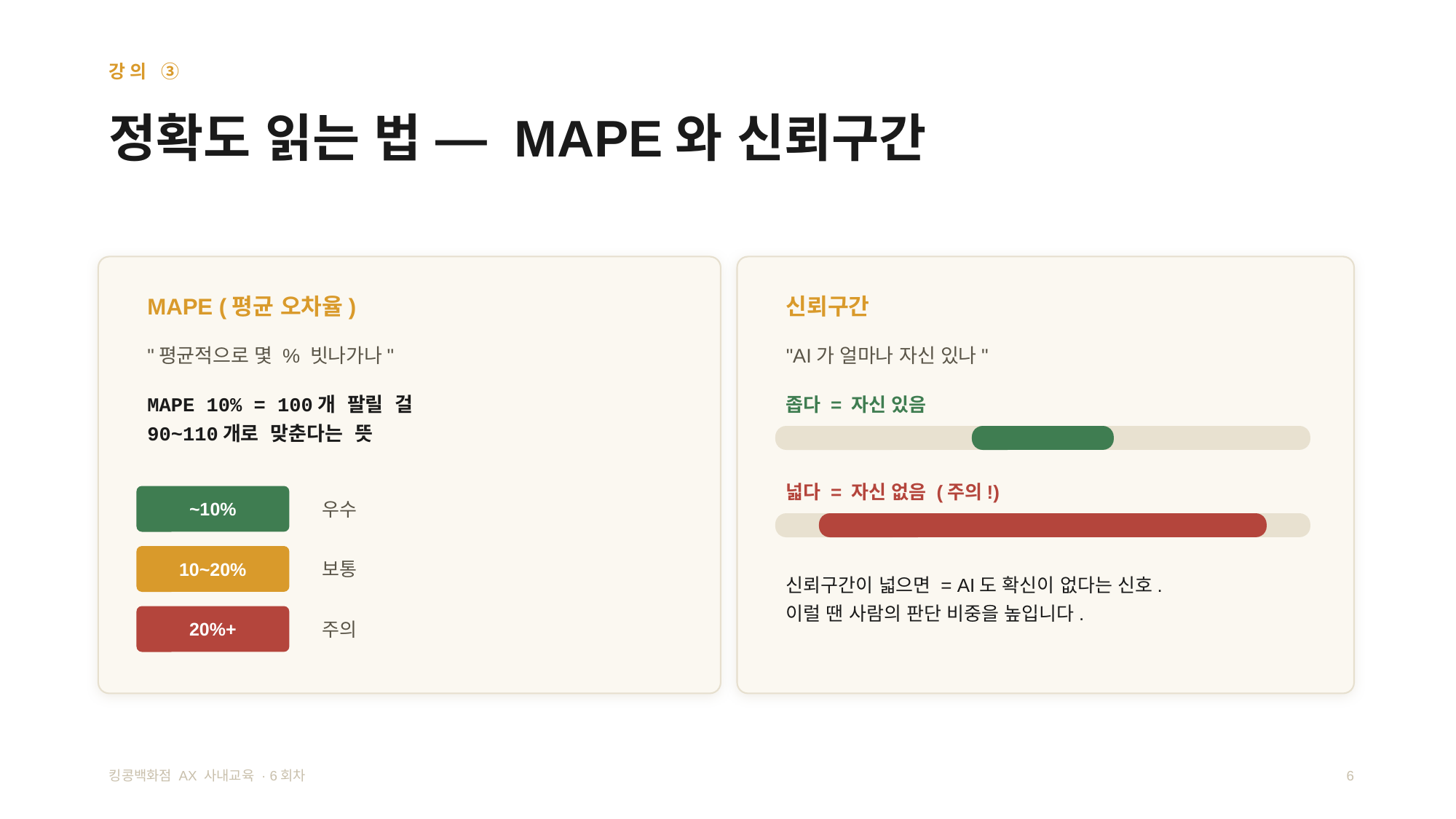

강의 ③
정확도 읽는 법 — MAPE와 신뢰구간

MAPE (평균 오차율)
신뢰구간
"평균적으로 몇 % 빗나가나"
"AI가 얼마나 자신 있나"
MAPE 10% = 100개 팔릴 걸
90~110개로 맞춘다는 뜻
좁다 = 자신 있음

넓다 = 자신 없음 (주의!)

~10%
우수

10~20%
보통
신뢰구간이 넓으면 = AI도 확신이 없다는 신호.
이럴 땐 사람의 판단 비중을 높입니다.

20%+
주의
킹콩백화점 AX 사내교육 · 6회차
6